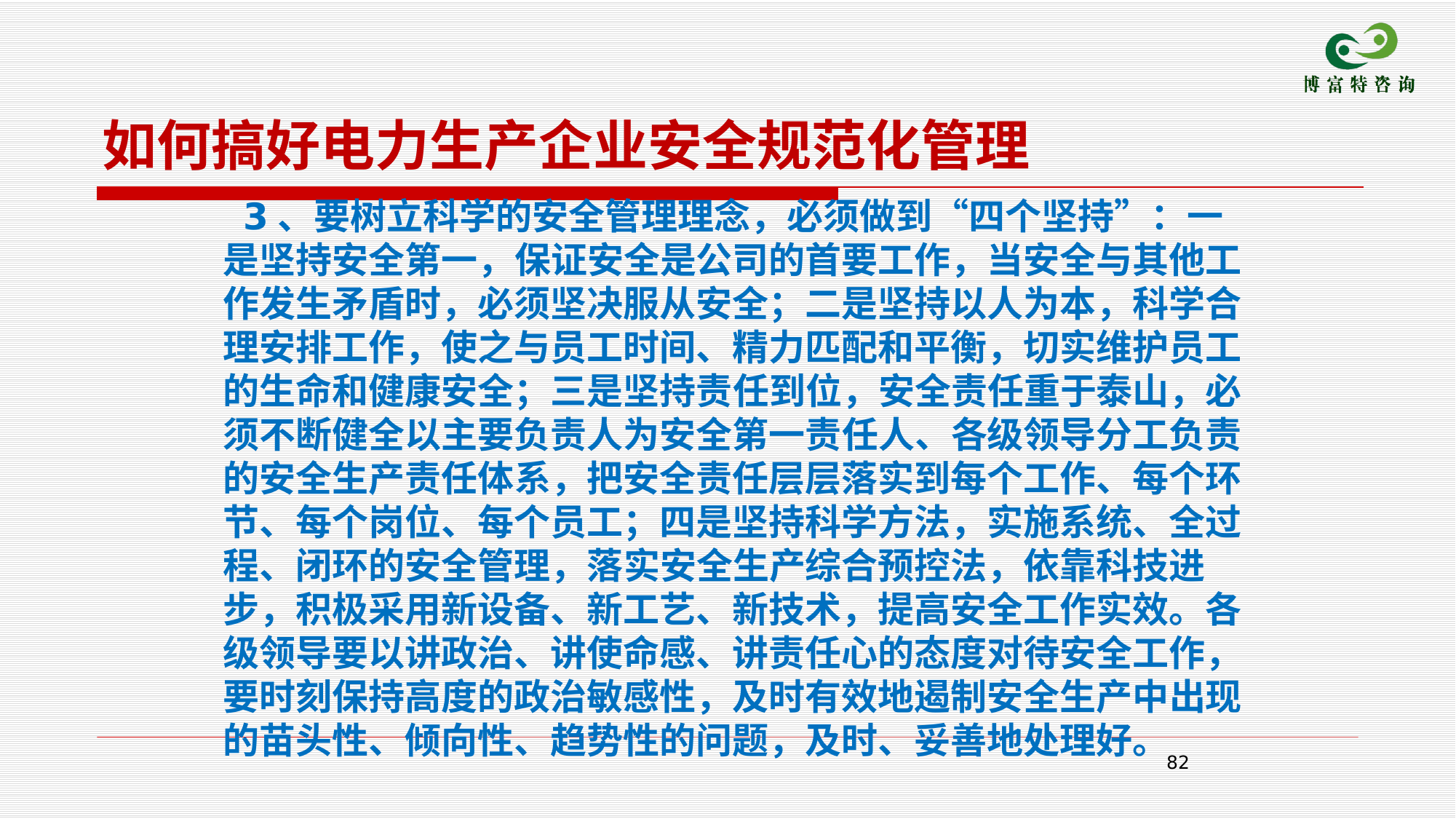

如何搞好电力生产企业安全规范化管理
      3、要树立科学的安全管理理念，必须做到“四个坚持”：一是坚持安全第一，保证安全是公司的首要工作，当安全与其他工作发生矛盾时，必须坚决服从安全；二是坚持以人为本，科学合理安排工作，使之与员工时间、精力匹配和平衡，切实维护员工的生命和健康安全；三是坚持责任到位，安全责任重于泰山，必须不断健全以主要负责人为安全第一责任人、各级领导分工负责的安全生产责任体系，把安全责任层层落实到每个工作、每个环节、每个岗位、每个员工；四是坚持科学方法，实施系统、全过程、闭环的安全管理，落实安全生产综合预控法，依靠科技进步，积极采用新设备、新工艺、新技术，提高安全工作实效。各级领导要以讲政治、讲使命感、讲责任心的态度对待安全工作，要时刻保持高度的政治敏感性，及时有效地遏制安全生产中出现的苗头性、倾向性、趋势性的问题，及时、妥善地处理好。

82